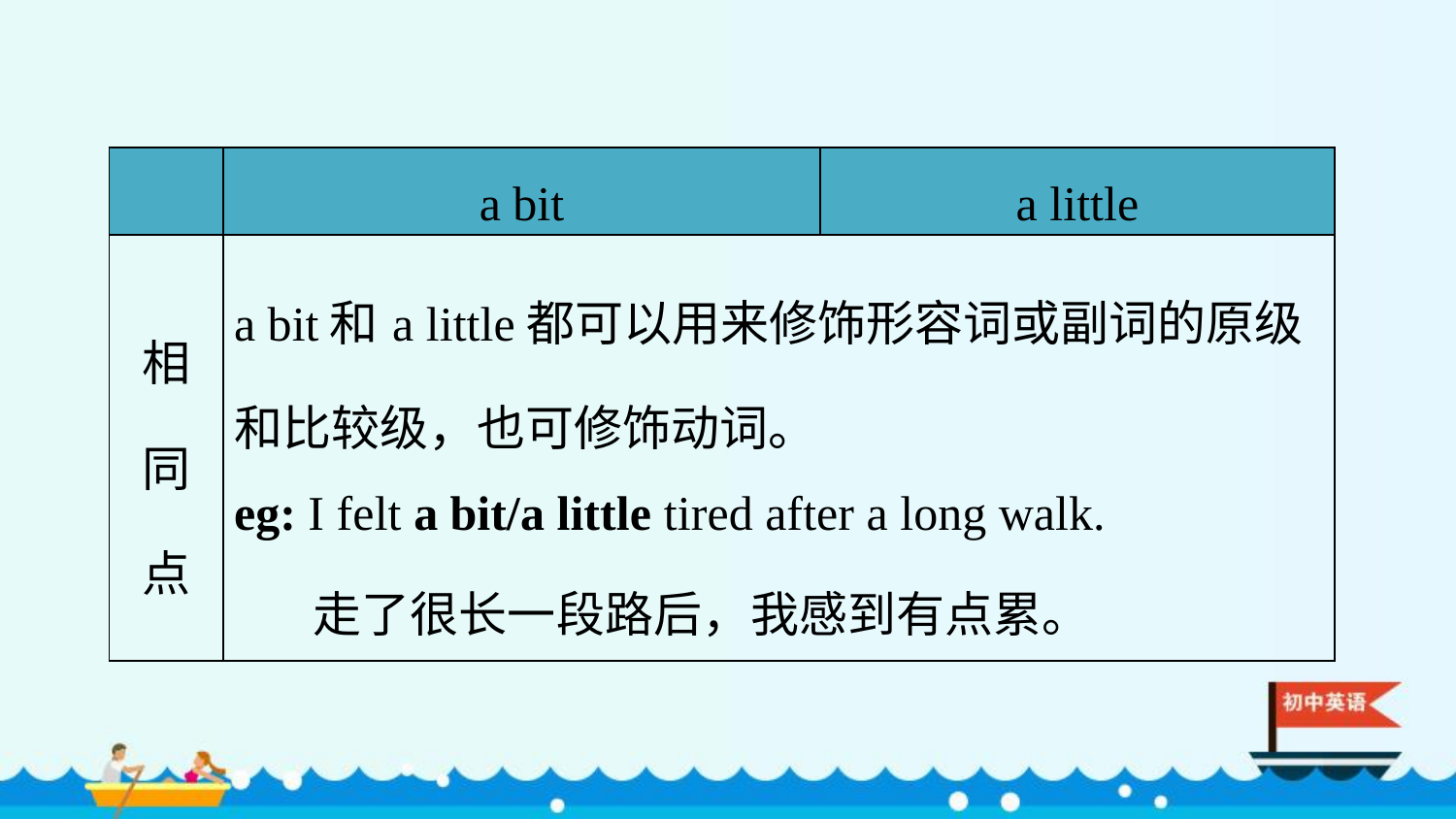

|  | a bit | a little |
| --- | --- | --- |
| 相 同 点 | a bit和a little都可以用来修饰形容词或副词的原级和比较级，也可修饰动词。 eg: I felt a bit/a little tired after a long walk. 走了很长一段路后，我感到有点累。 |  |